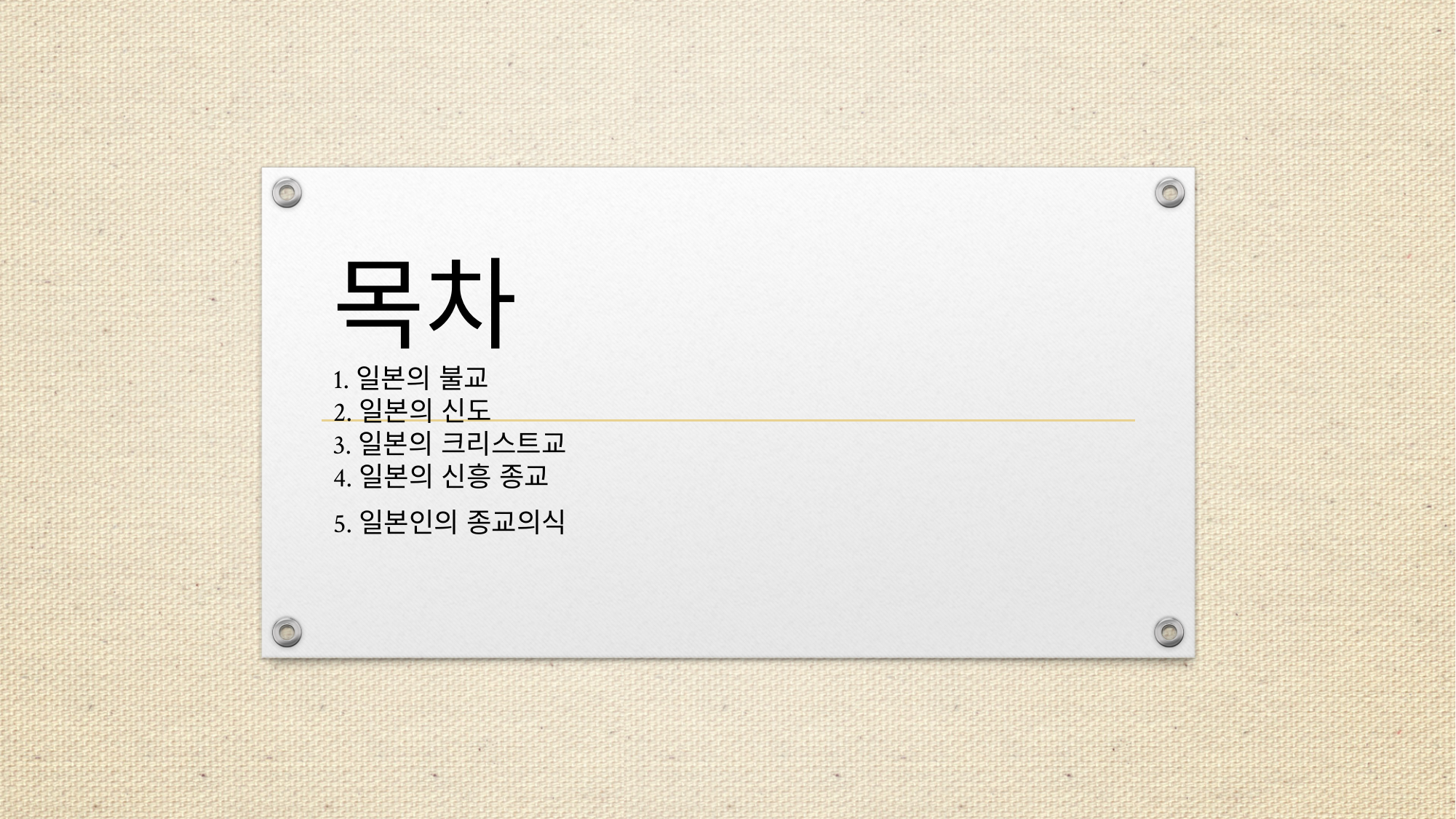

목차
1.일본의 불교
2.일본의 신도
3.일본의 크리스트교
4.일본의 신흥 종교
5.일본인의 종교의식